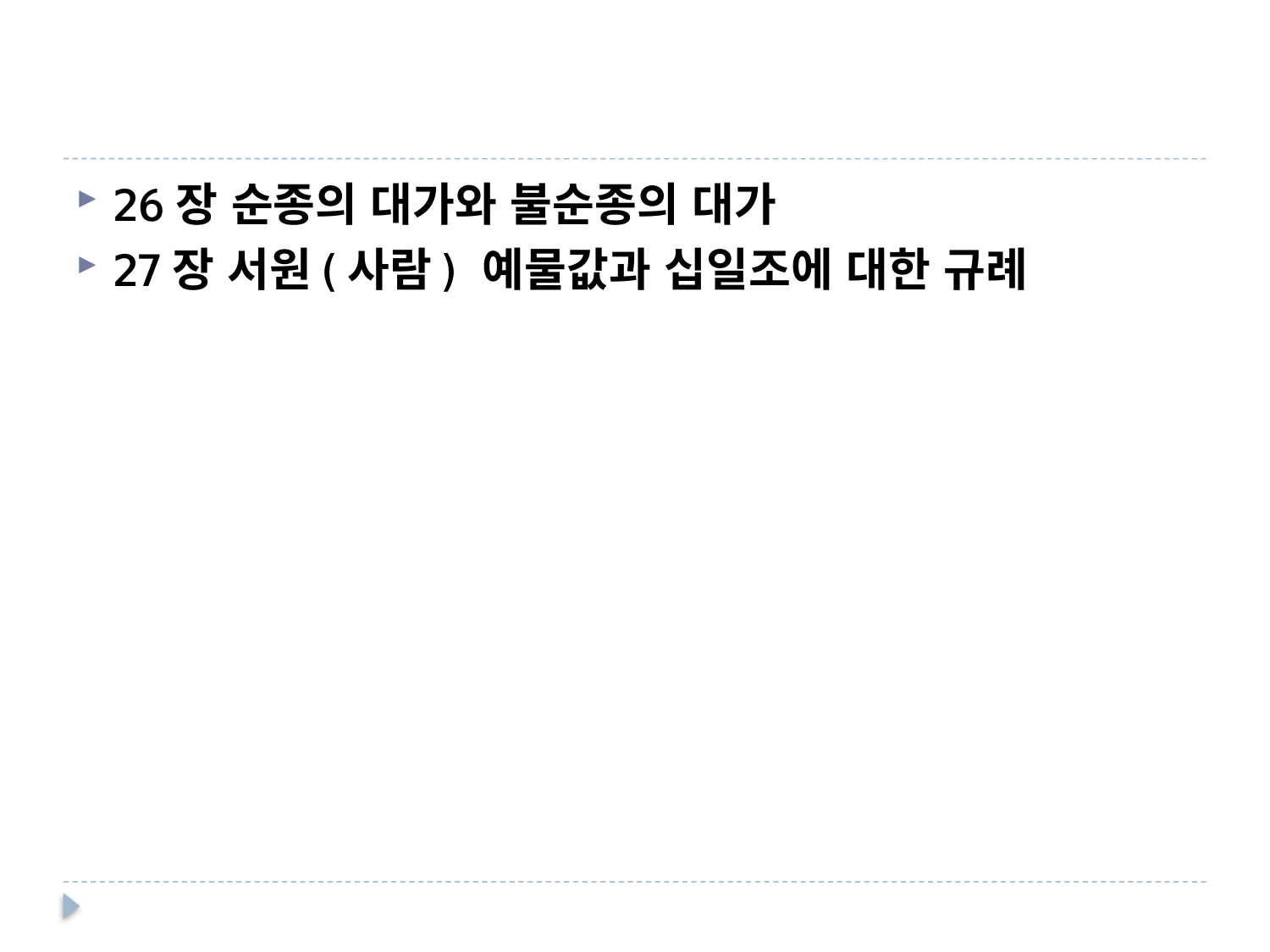

#
26장 순종의 대가와 불순종의 대가
27장 서원(사람) 예물값과 십일조에 대한 규례